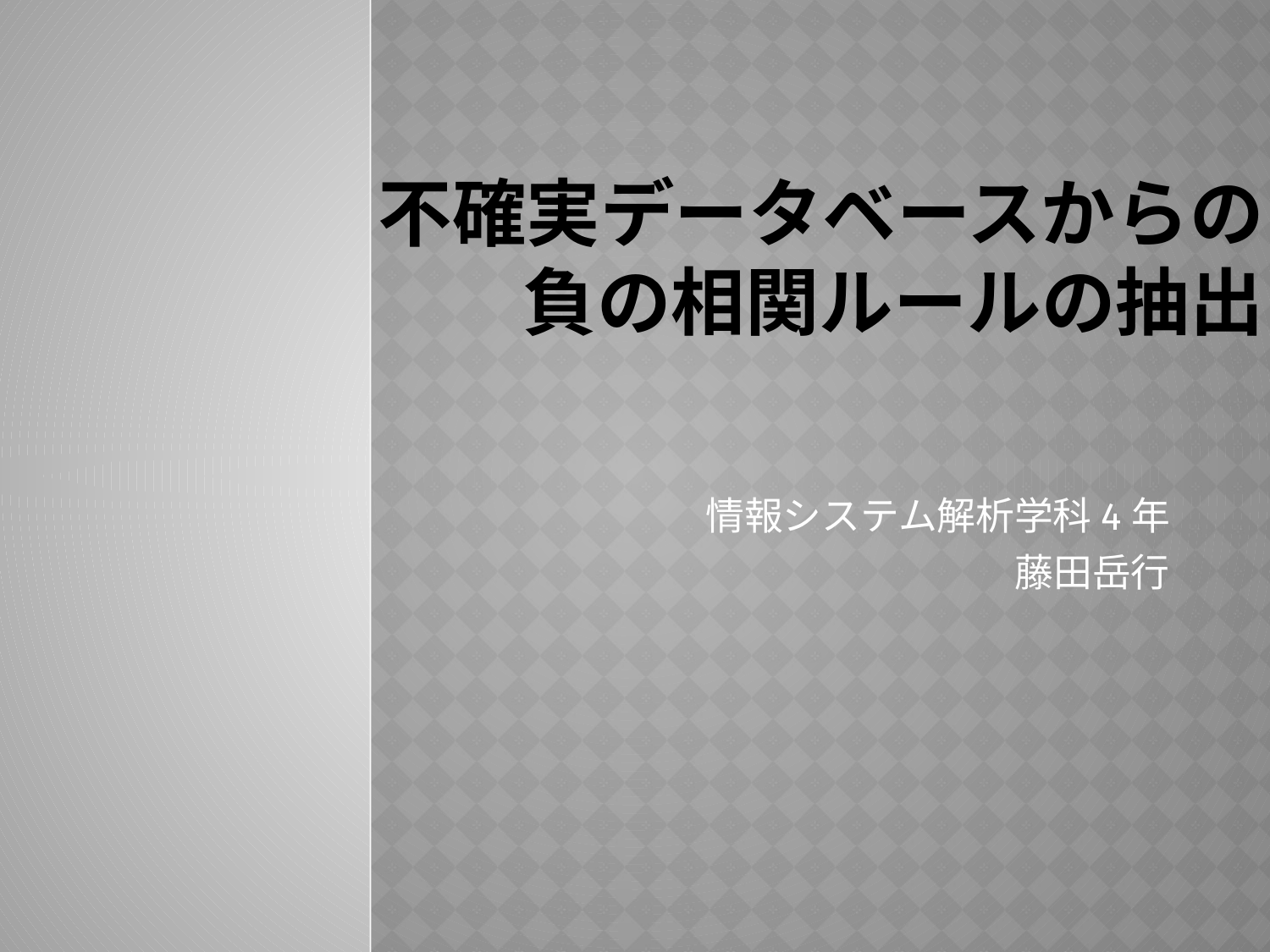

# 不確実データベースからの 負の相関ルールの抽出
情報システム解析学科4年
藤田岳行